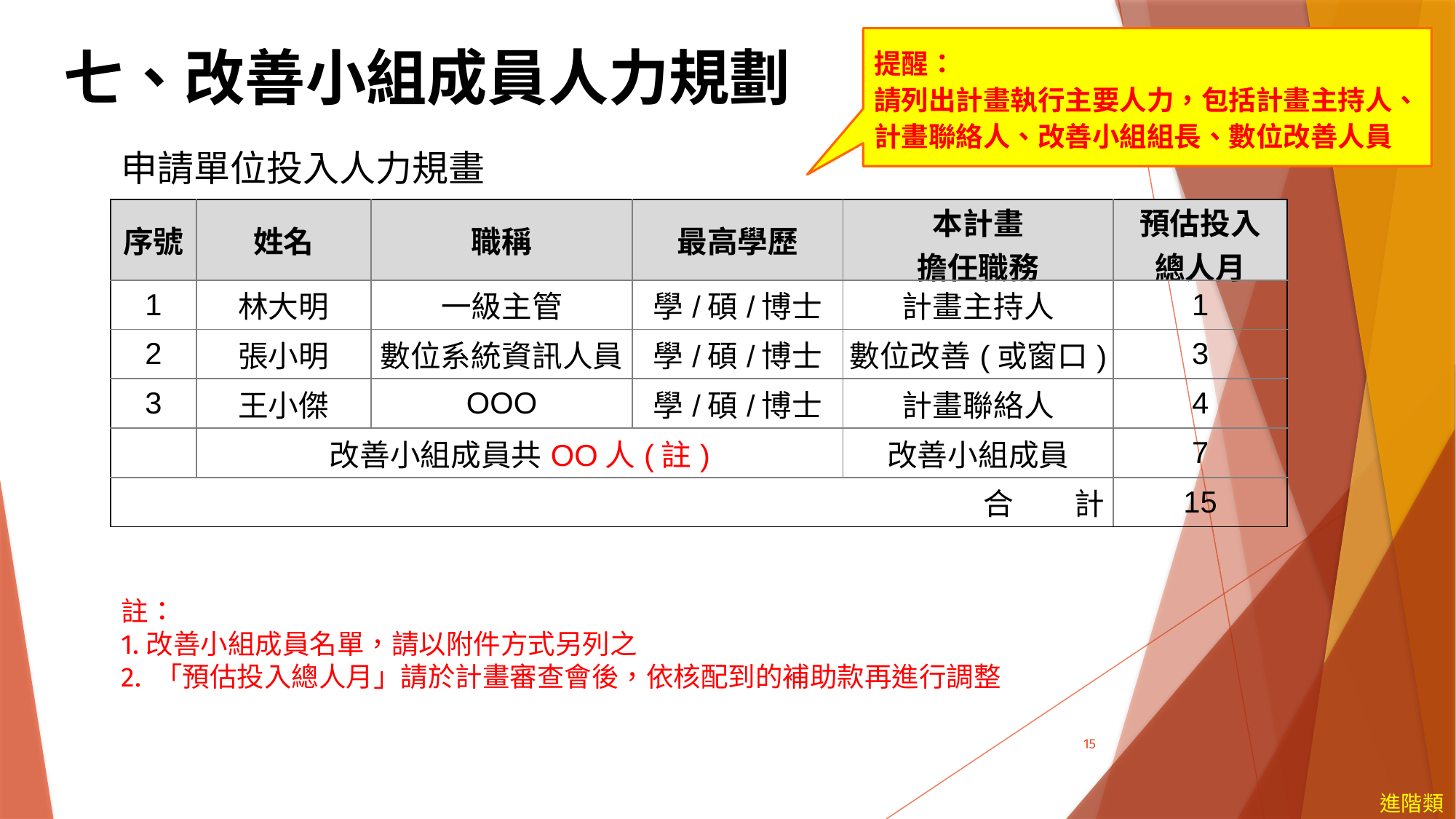

提醒：
請列出計畫執行主要人力，包括計畫主持人、計畫聯絡人、改善小組組長、數位改善人員
七、改善小組成員人力規劃
申請單位投入人力規畫
| 序號 | 姓名 | 職稱 | 最高學歷 | 本計畫 擔任職務 | 預估投入 總人月 |
| --- | --- | --- | --- | --- | --- |
| 1 | 林大明 | 一級主管 | 學/碩/博士 | 計畫主持人 | 1 |
| 2 | 張小明 | 數位系統資訊人員 | 學/碩/博士 | 數位改善(或窗口) | 3 |
| 3 | 王小傑 | OOO | 學/碩/博士 | 計畫聯絡人 | 4 |
|  | 改善小組成員共OO人(註) |  |  | 改善小組成員 | 7 |
| 合　　計 |  |  |  |  | 15 |
註：
1.改善小組成員名單，請以附件方式另列之
2. 「預估投入總人月」請於計畫審查會後，依核配到的補助款再進行調整
15